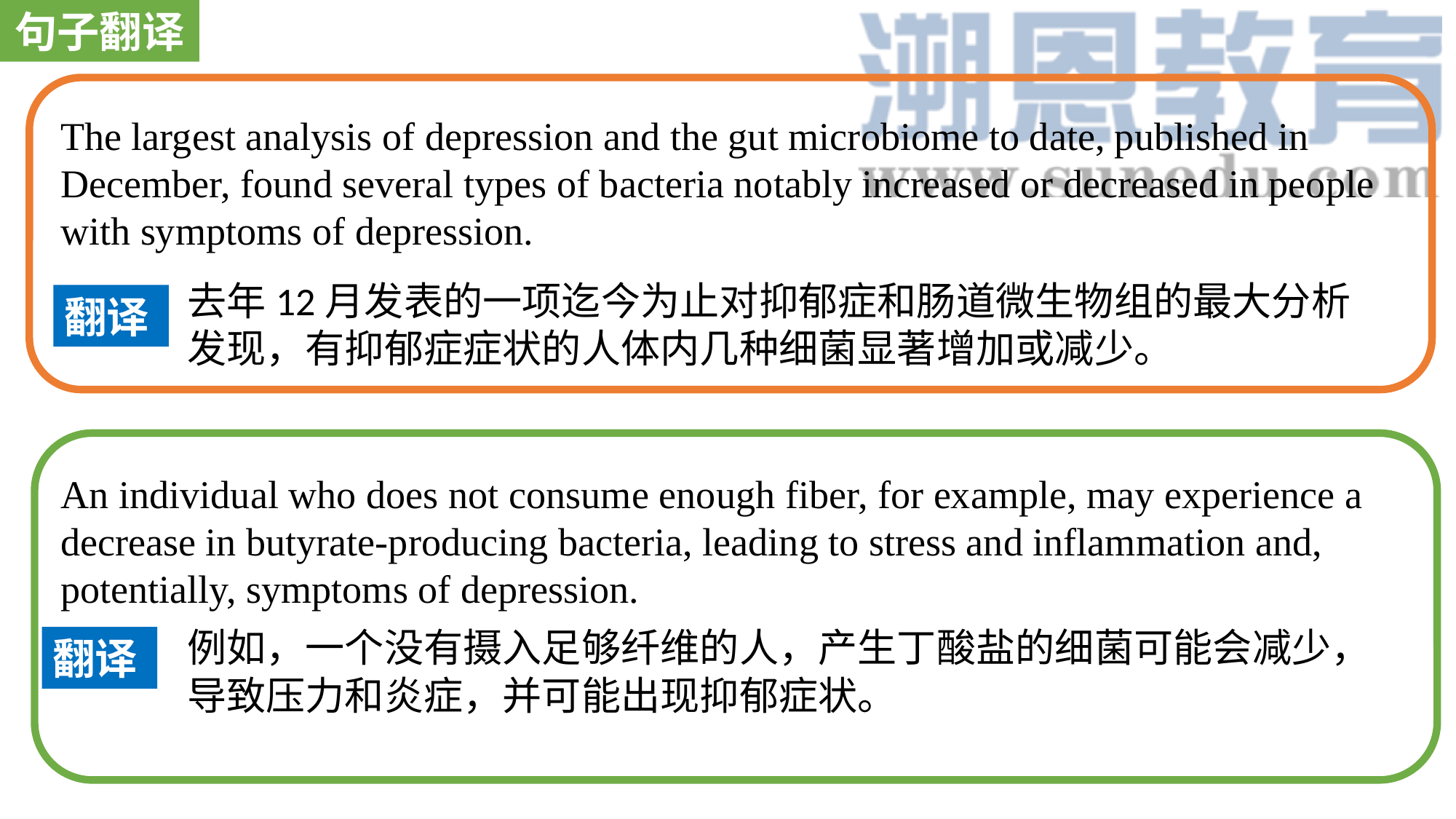

句子翻译

The largest analysis of depression and the gut microbiome to date, published in December, found several types of bacteria notably increased or decreased in people with symptoms of depression.
去年12月发表的一项迄今为止对抑郁症和肠道微生物组的最大分析发现，有抑郁症症状的人体内几种细菌显著增加或减少。
翻译

An individual who does not consume enough fiber, for example, may experience a decrease in butyrate-producing bacteria, leading to stress and inflammation and, potentially, symptoms of depression.
例如，一个没有摄入足够纤维的人，产生丁酸盐的细菌可能会减少，导致压力和炎症，并可能出现抑郁症状。
翻译